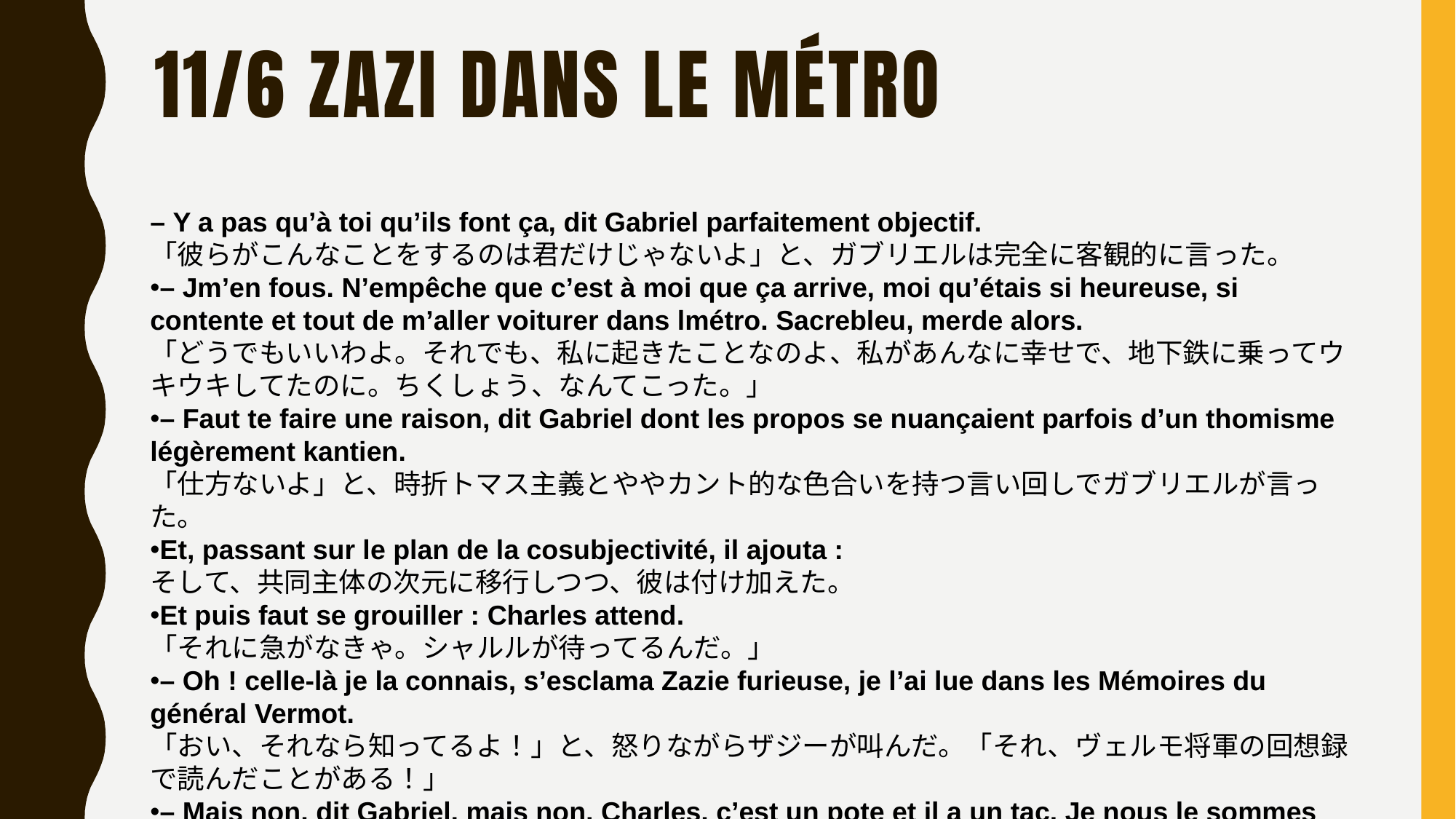

# 11/6 zazi dans le métro
– Y a pas qu’à toi qu’ils font ça, dit Gabriel parfaitement objectif.
「彼らがこんなことをするのは君だけじゃないよ」と、ガブリエルは完全に客観的に言った。
– Jm’en fous. N’empêche que c’est à moi que ça arrive, moi qu’étais si heureuse, si contente et tout de m’aller voiturer dans lmétro. Sacrebleu, merde alors.
「どうでもいいわよ。それでも、私に起きたことなのよ、私があんなに幸せで、地下鉄に乗ってウキウキしてたのに。ちくしょう、なんてこった。」
– Faut te faire une raison, dit Gabriel dont les propos se nuançaient parfois d’un thomisme légèrement kantien.
「仕方ないよ」と、時折トマス主義とややカント的な色合いを持つ言い回しでガブリエルが言った。
Et, passant sur le plan de la cosubjectivité, il ajouta :
そして、共同主体の次元に移行しつつ、彼は付け加えた。
Et puis faut se grouiller : Charles attend.
「それに急がなきゃ。シャルルが待ってるんだ。」
– Oh ! celle-là je la connais, s’esclama Zazie furieuse, je l’ai lue dans les Mémoires du général Vermot.
「おい、それなら知ってるよ！」と、怒りながらザジーが叫んだ。「それ、ヴェルモ将軍の回想録で読んだことがある！」
– Mais non, dit Gabriel, mais non, Charles, c’est un pote et il a un tac. Je nous le sommes réservé à cause de la grève précisément, son tac. T’as compris ? En route.
「違うよ」とガブリエルが言った。「シャルルは友達で、彼のタクシーだよ。ストライキのせいで彼のタクシーを予約しておいたんだ。わかるか？ さあ、行こう。」
Il resaisit la valoche d’une main et de l’autre il entraîna Zazie.
彼は片手でスーツケースを持ち直し、もう片方の手でザジーを引っ張った。
Charles effectivement attendait en lisant dans une feuille hebd.
実際にシャルルは週刊新聞を読みながら待っていた。